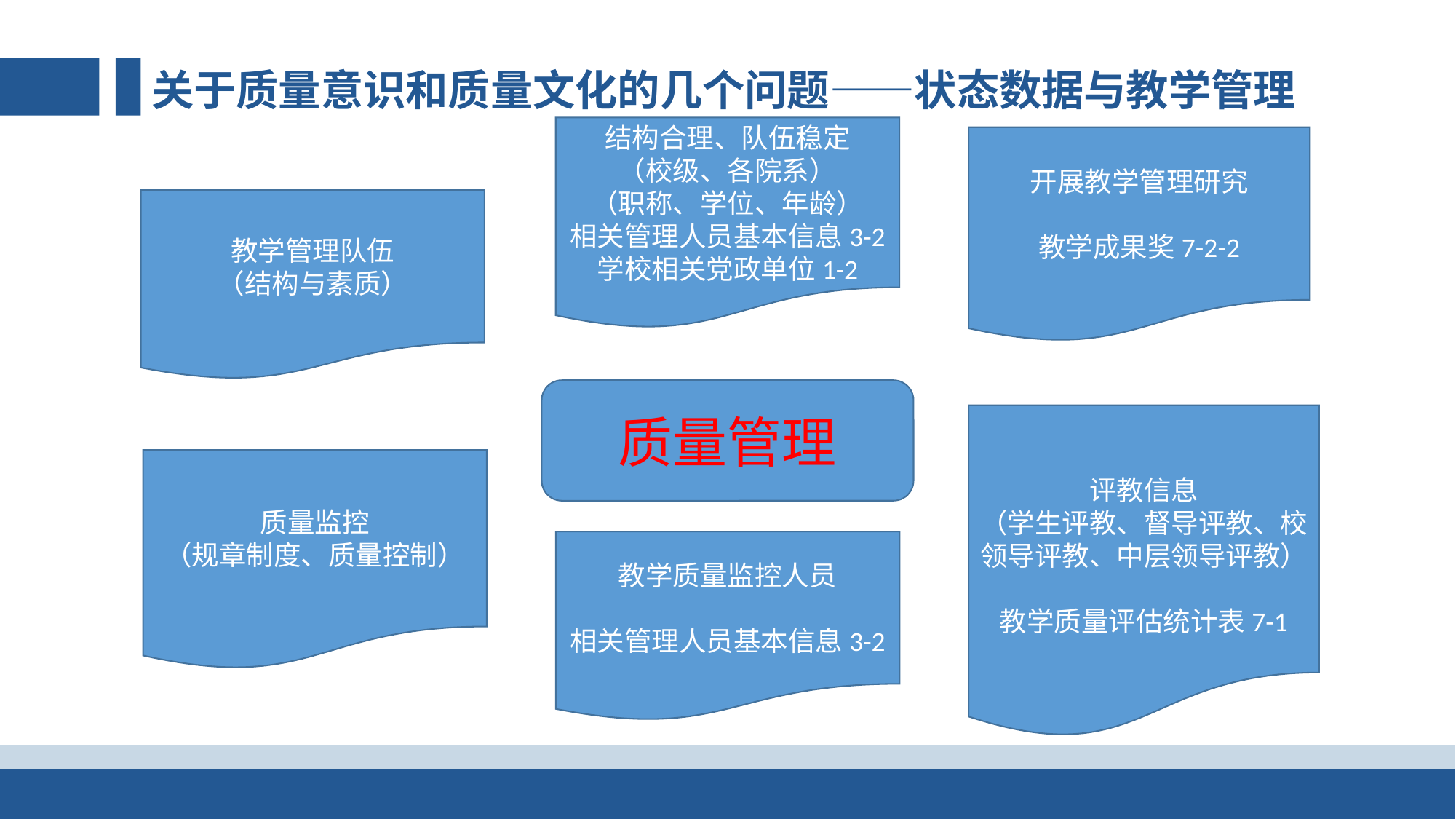

关于质量意识和质量文化的几个问题——状态数据与教学管理
结构合理、队伍稳定
（校级、各院系）
（职称、学位、年龄）
相关管理人员基本信息3-2
学校相关党政单位1-2
开展教学管理研究

教学成果奖7-2-2

教学管理队伍
（结构与素质）
质量管理

评教信息
（学生评教、督导评教、校领导评教、中层领导评教）

教学质量评估统计表7-1
质量监控
（规章制度、质量控制）
教学质量监控人员

相关管理人员基本信息3-2